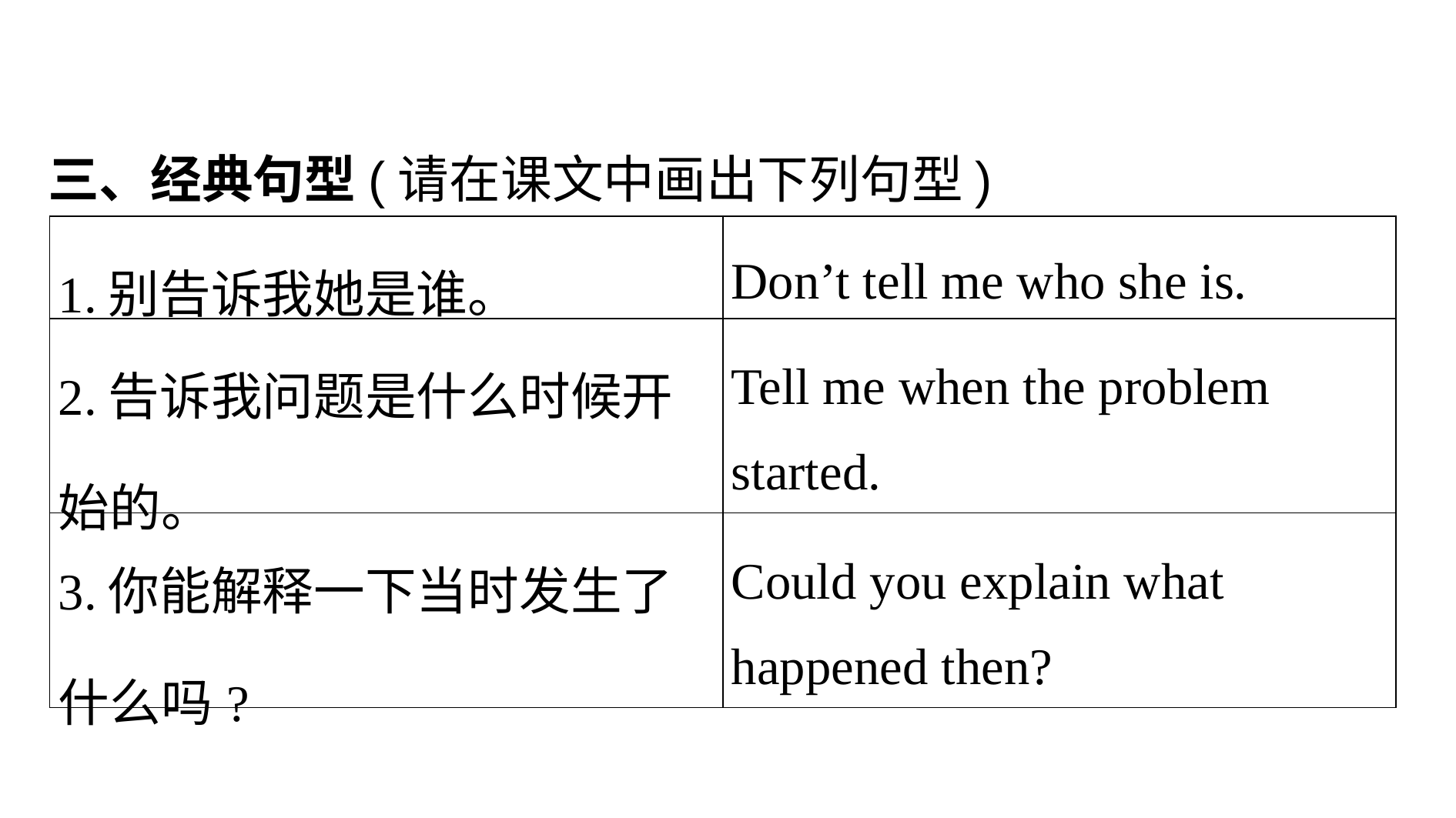

三、经典句型(请在课文中画出下列句型)
| 1.别告诉我她是谁。 | Don’t tell me who she is. |
| --- | --- |
| 2.告诉我问题是什么时候开始的。 | Tell me when the problem started. |
| 3.你能解释一下当时发生了什么吗? | Could you explain what happened then? |